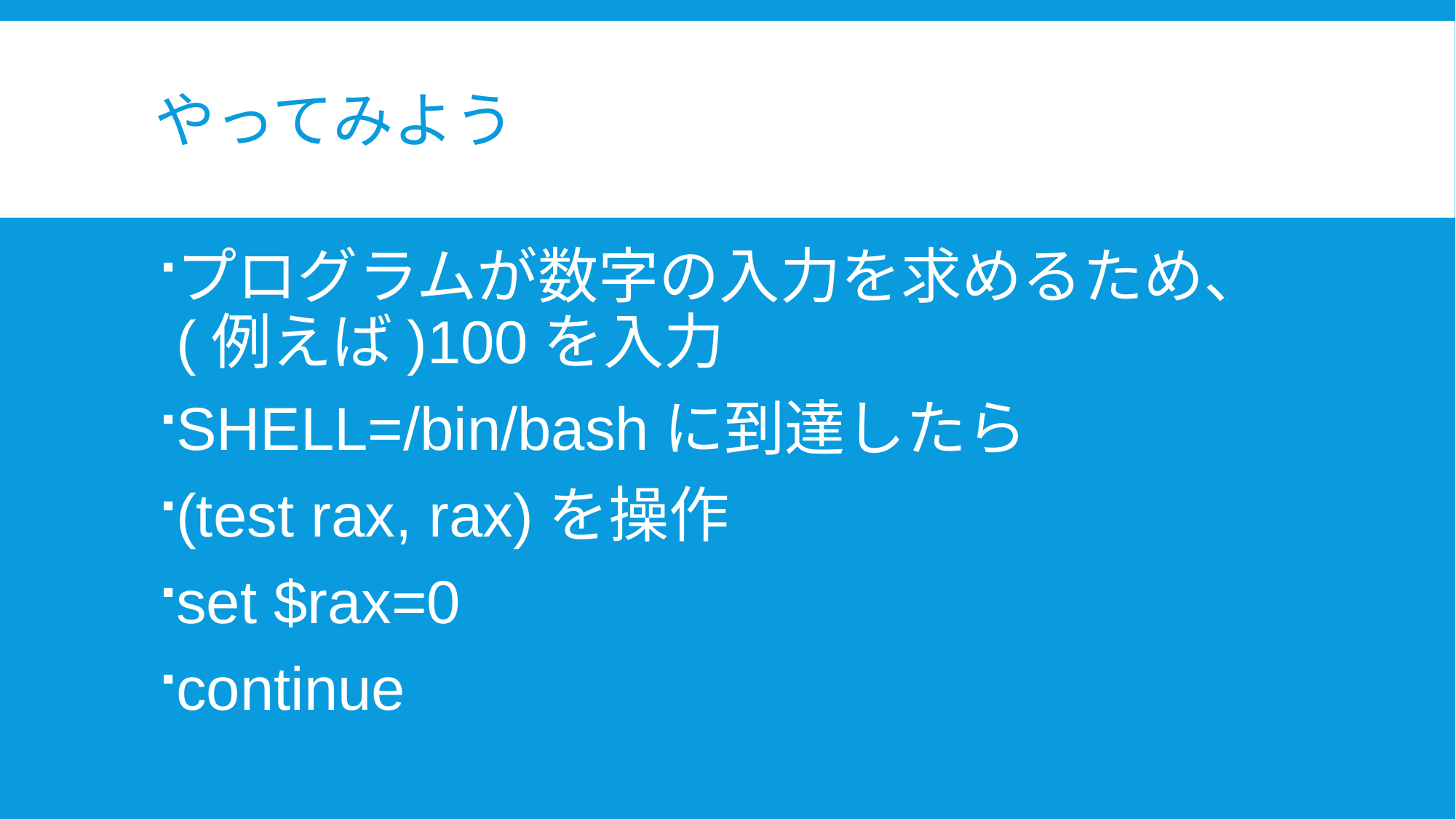

# やってみよう
プログラムが数字の入力を求めるため、(例えば)100を入力
SHELL=/bin/bashに到達したら
(test rax, rax)を操作
set $rax=0
continue